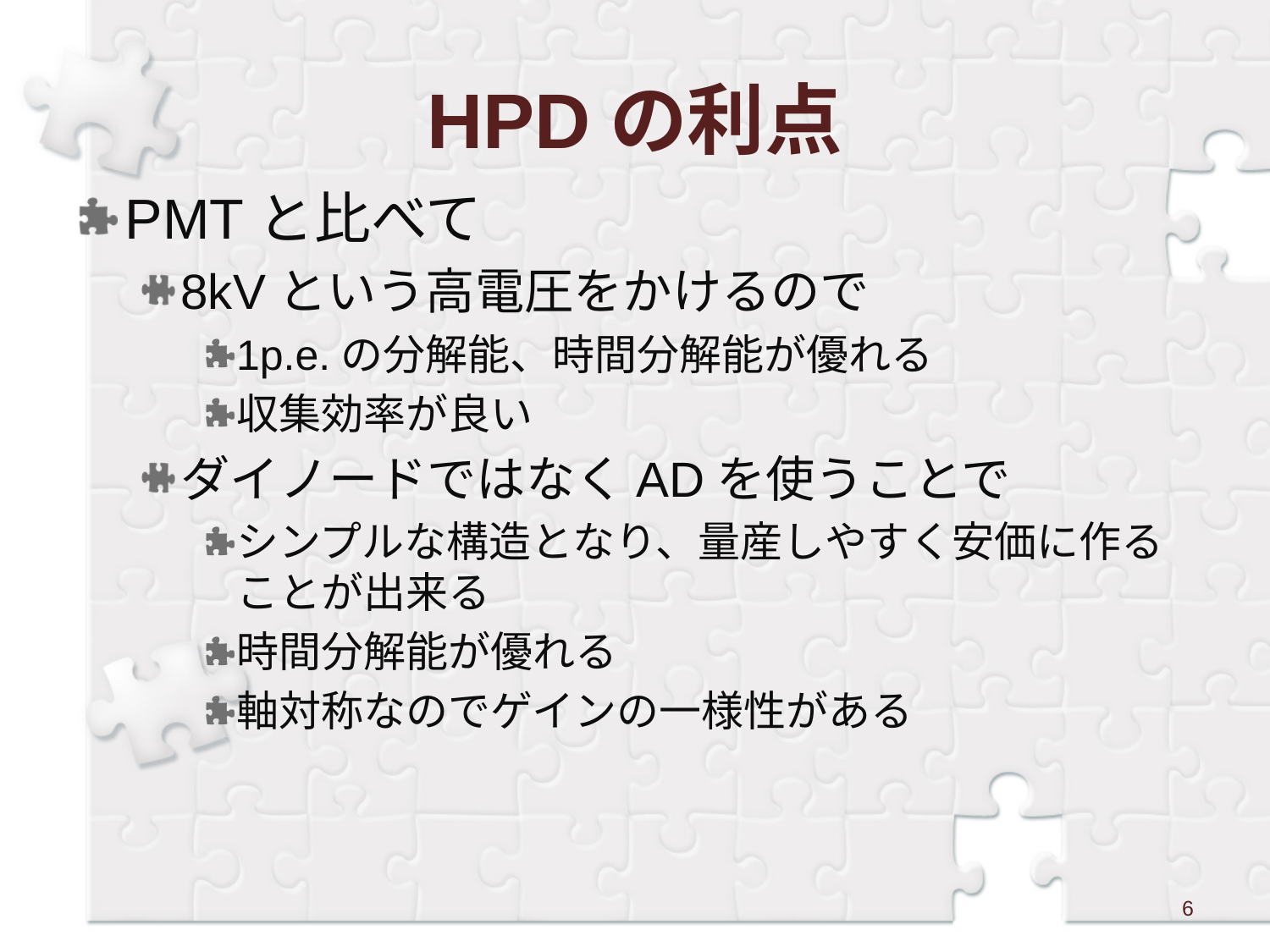

# HPDの利点
PMTと比べて
8kVという高電圧をかけるので
1p.e.の分解能、時間分解能が優れる
収集効率が良い
ダイノードではなくADを使うことで
シンプルな構造となり、量産しやすく安価に作ることが出来る
時間分解能が優れる
軸対称なのでゲインの一様性がある
6